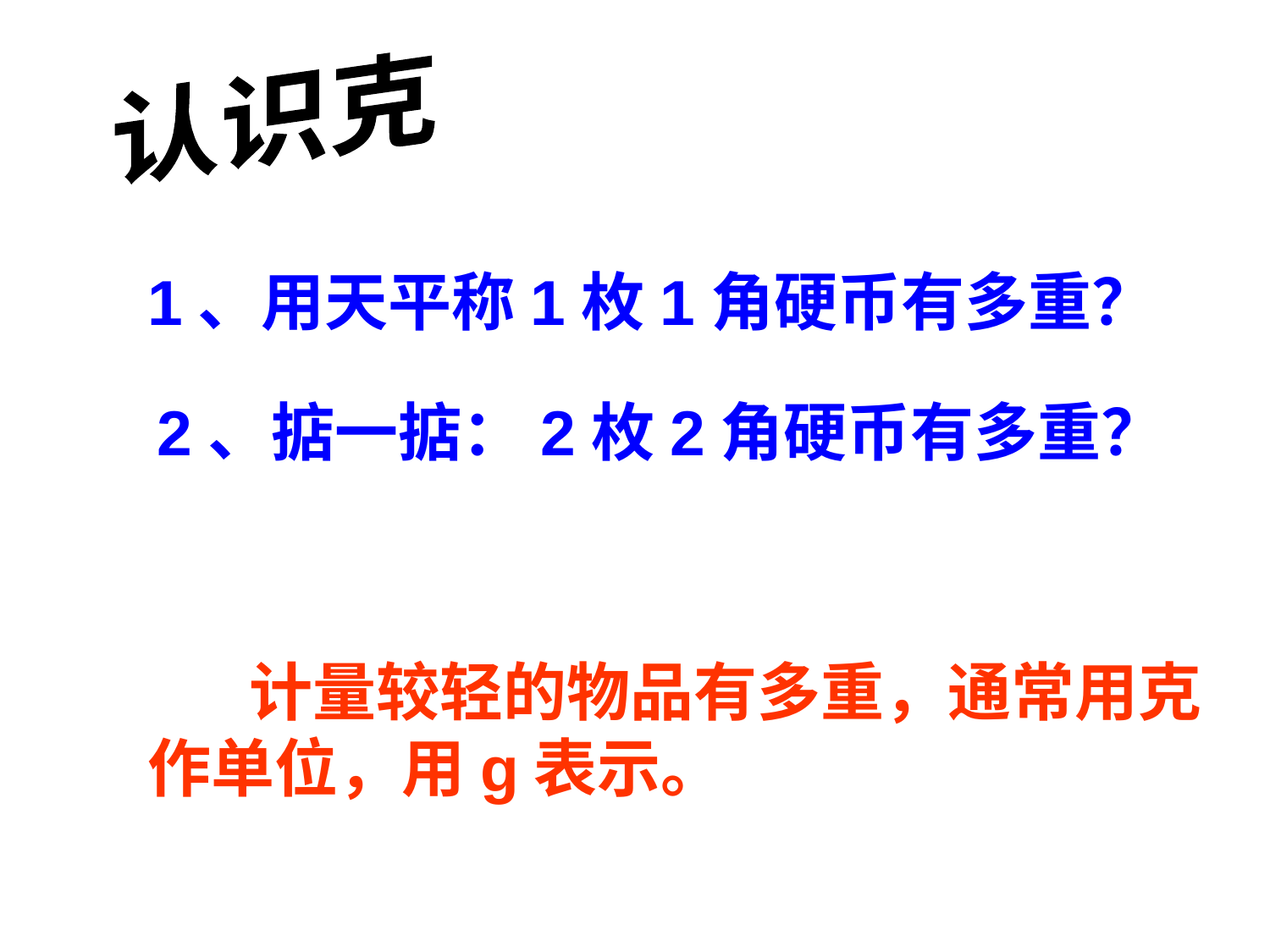

认识克
#
1、用天平称1枚1角硬币有多重？
2、掂一掂：2枚2角硬币有多重？
      计量较轻的物品有多重，通常用克作单位，用g表示。